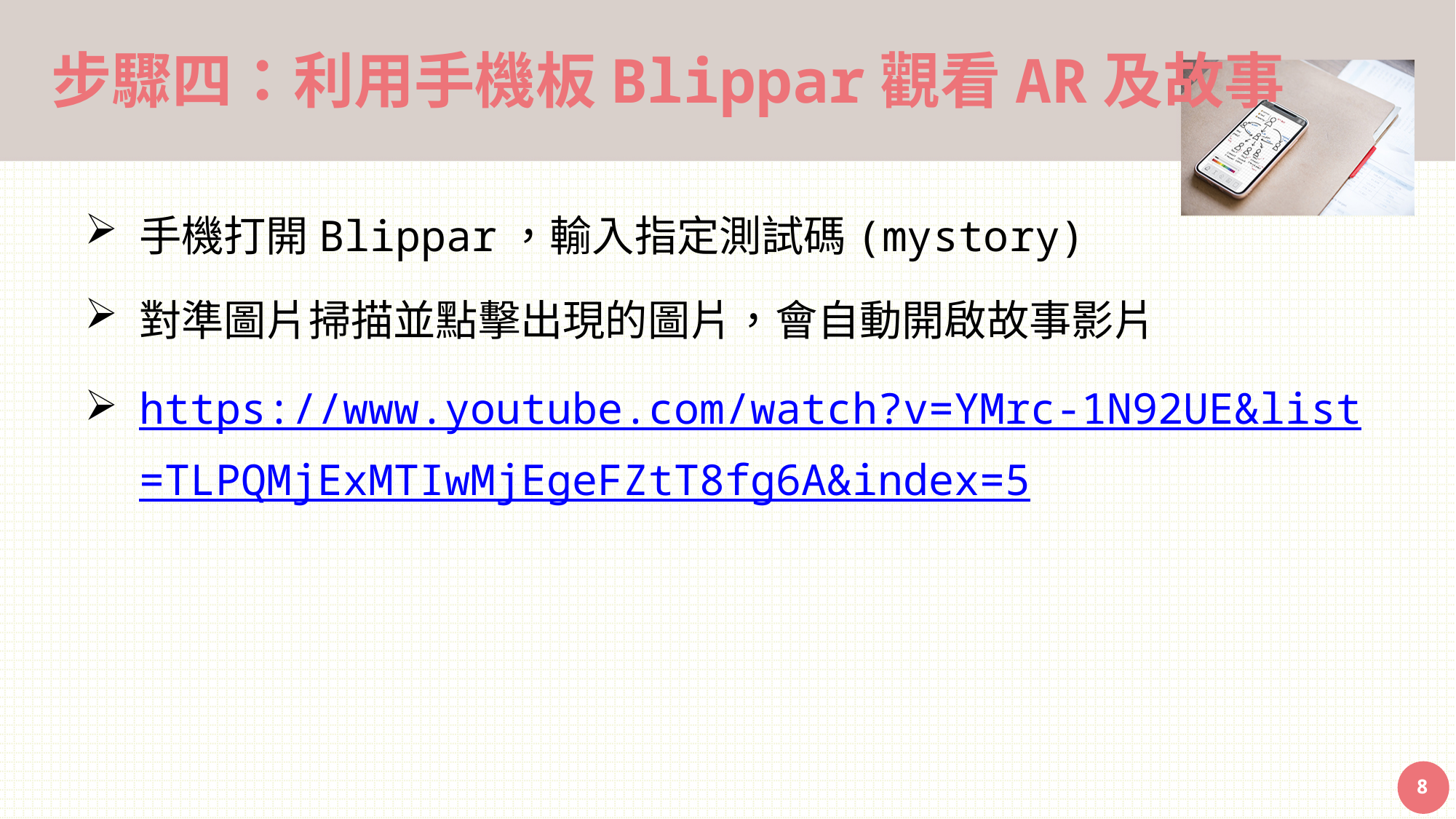

# 步驟四：利用手機板Blippar觀看AR及故事
手機打開Blippar，輸入指定測試碼(mystory)
對準圖片掃描並點擊出現的圖片，會自動開啟故事影片
https://www.youtube.com/watch?v=YMrc-1N92UE&list=TLPQMjExMTIwMjEgeFZtT8fg6A&index=5

8